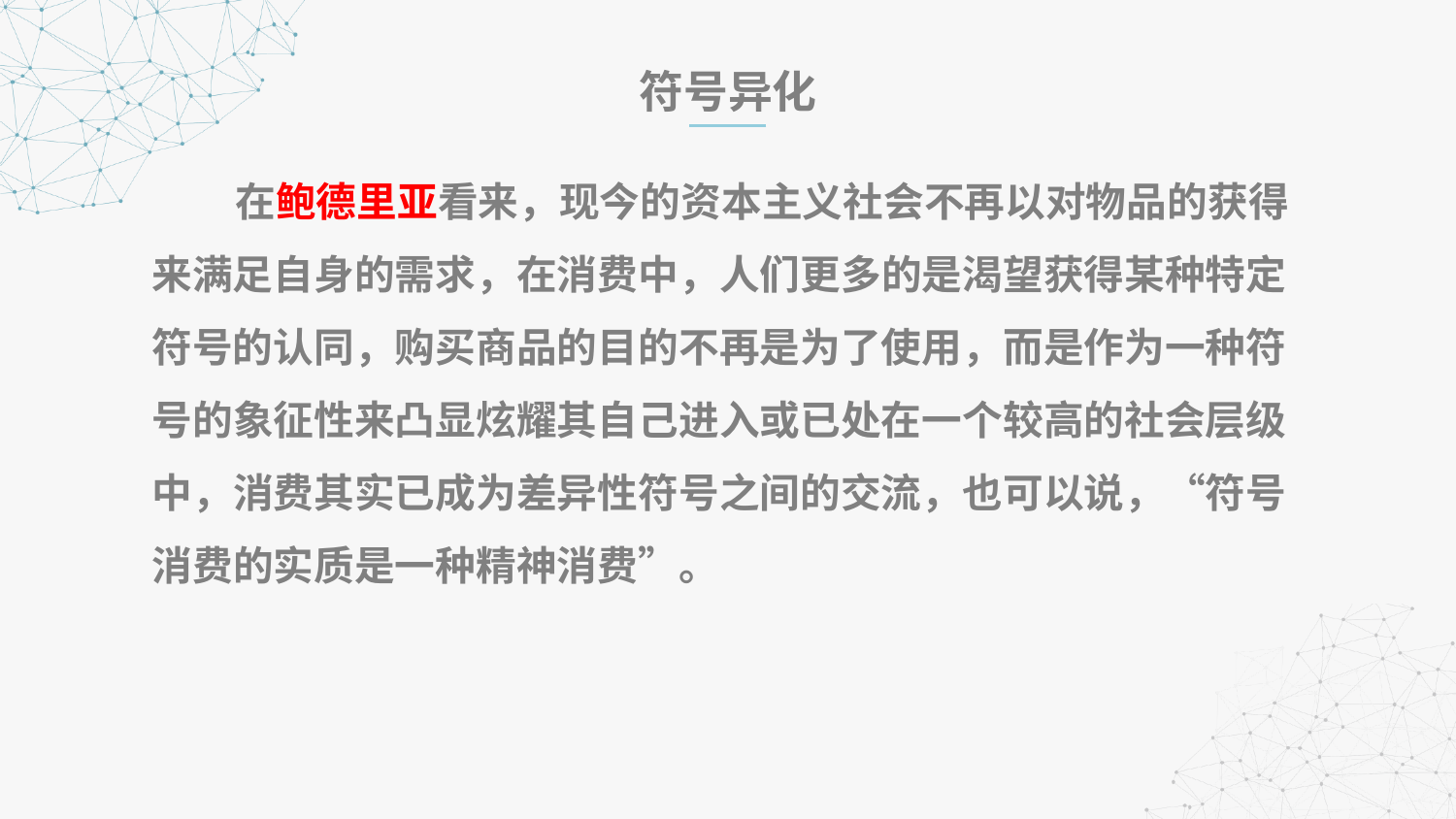

符号异化
        在鲍德里亚看来，现今的资本主义社会不再以对物品的获得来满足自身的需求，在消费中，人们更多的是渴望获得某种特定符号的认同，购买商品的目的不再是为了使用，而是作为一种符号的象征性来凸显炫耀其自己进入或已处在一个较高的社会层级中，消费其实已成为差异性符号之间的交流，也可以说，“符号消费的实质是一种精神消费”。